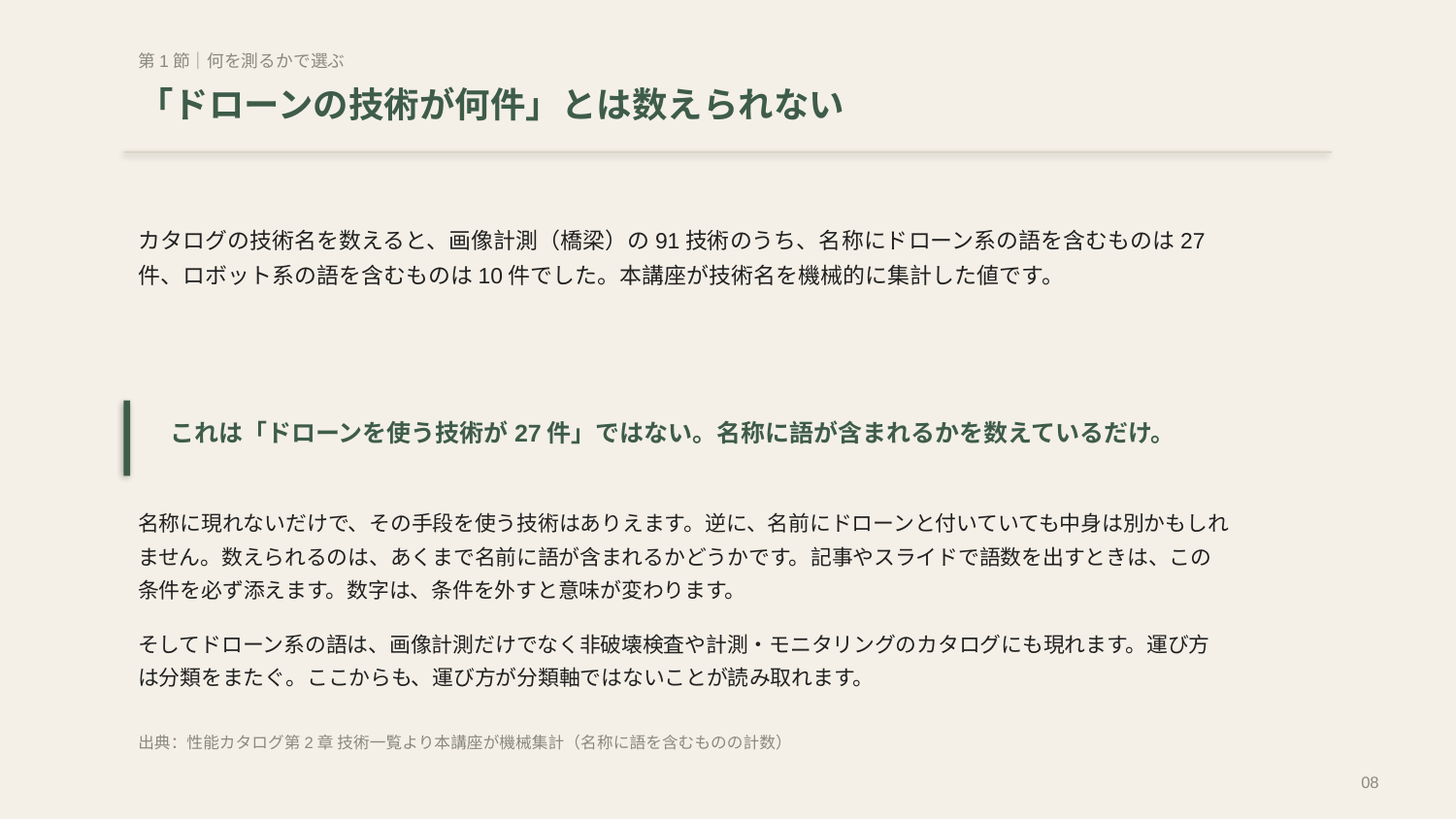

第1節｜何を測るかで選ぶ
「ドローンの技術が何件」とは数えられない

カタログの技術名を数えると、画像計測（橋梁）の91技術のうち、名称にドローン系の語を含むものは27件、ロボット系の語を含むものは10件でした。本講座が技術名を機械的に集計した値です。

これは「ドローンを使う技術が27件」ではない。名称に語が含まれるかを数えているだけ。
名称に現れないだけで、その手段を使う技術はありえます。逆に、名前にドローンと付いていても中身は別かもしれません。数えられるのは、あくまで名前に語が含まれるかどうかです。記事やスライドで語数を出すときは、この条件を必ず添えます。数字は、条件を外すと意味が変わります。
そしてドローン系の語は、画像計測だけでなく非破壊検査や計測・モニタリングのカタログにも現れます。運び方は分類をまたぐ。ここからも、運び方が分類軸ではないことが読み取れます。
出典：性能カタログ第2章 技術一覧より本講座が機械集計（名称に語を含むものの計数）
08